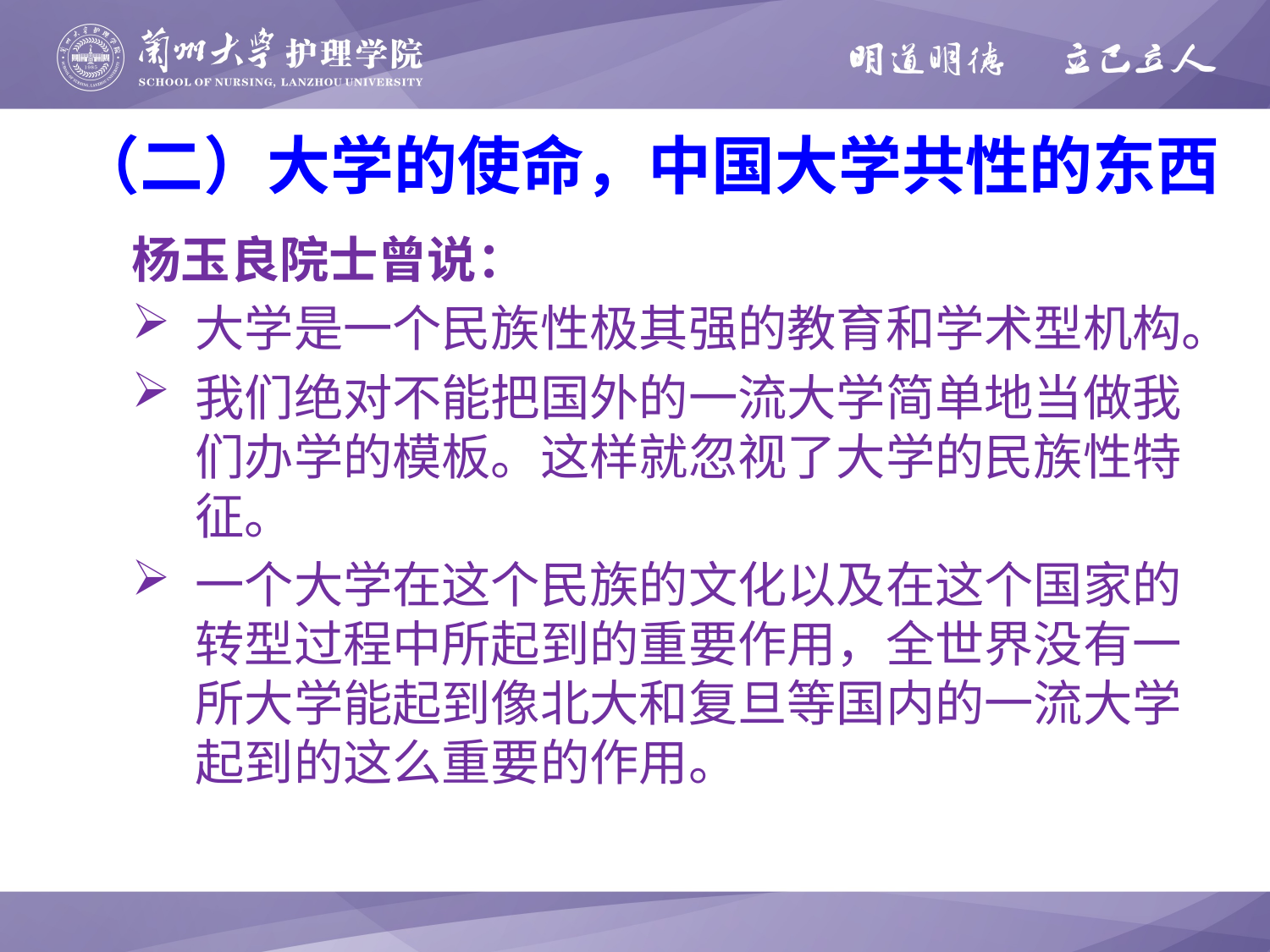

# （二）大学的使命，中国大学共性的东西
杨玉良院士曾说：
大学是一个民族性极其强的教育和学术型机构。
我们绝对不能把国外的一流大学简单地当做我们办学的模板。这样就忽视了大学的民族性特征。
一个大学在这个民族的文化以及在这个国家的转型过程中所起到的重要作用，全世界没有一所大学能起到像北大和复旦等国内的一流大学起到的这么重要的作用。